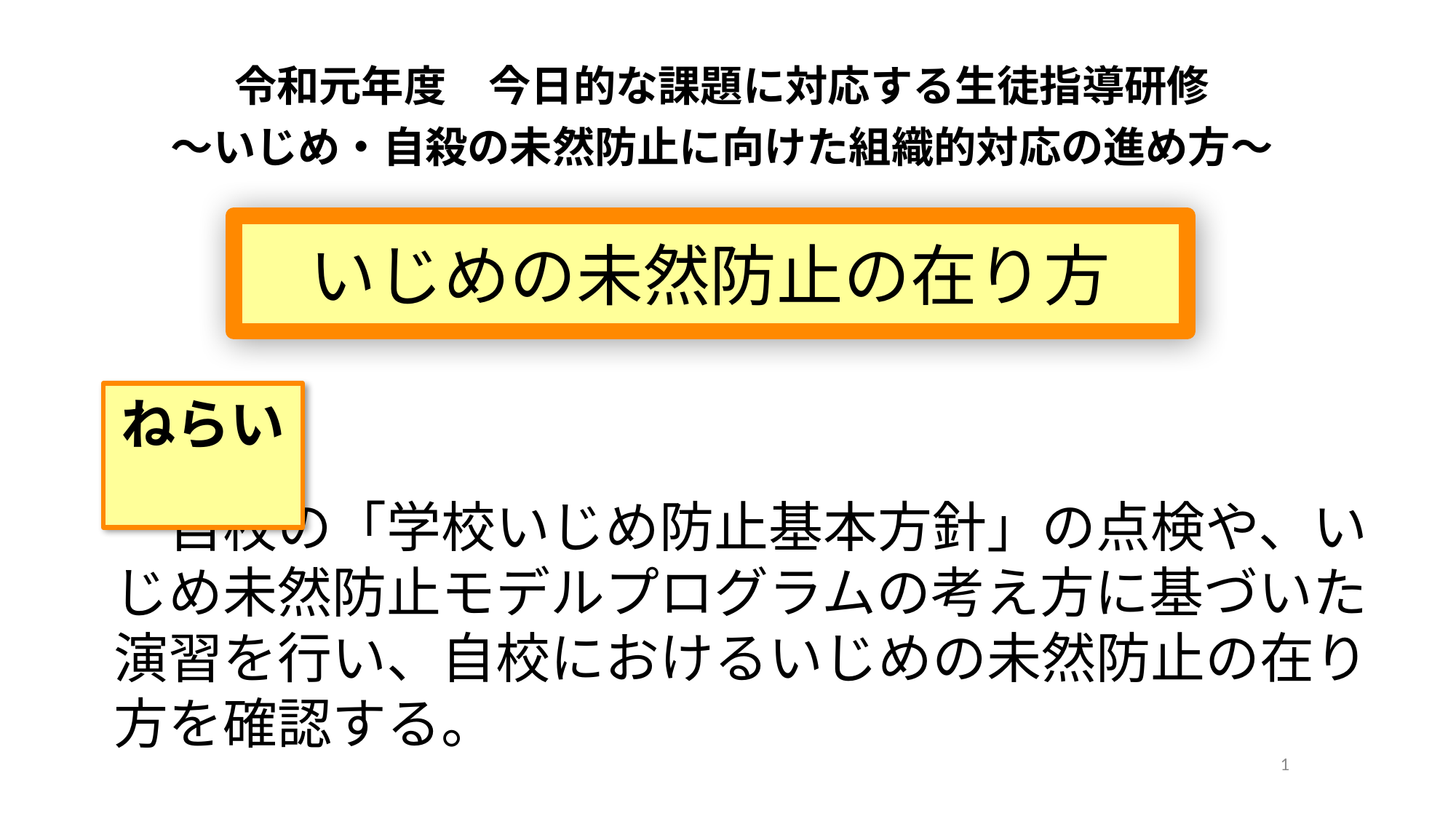

令和元年度　今日的な課題に対応する生徒指導研修
～いじめ・自殺の未然防止に向けた組織的対応の進め方～
# いじめの未然防止の在り方
ねらい
　自校の「学校いじめ防止基本方針」の点検や、いじめ未然防止モデルプログラムの考え方に基づいた演習を行い、自校におけるいじめの未然防止の在り方を確認する。
1